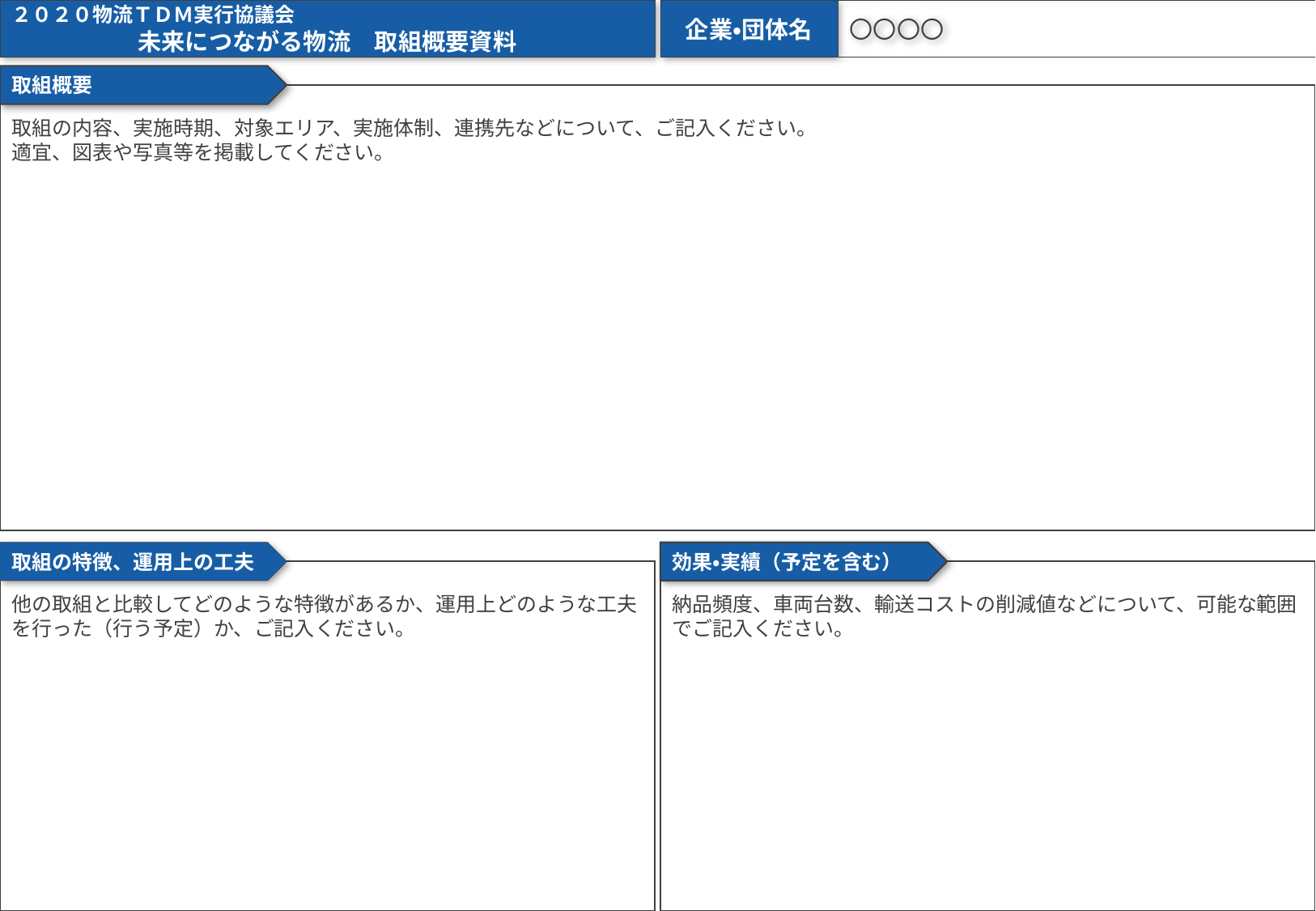

〇〇〇〇
２０２０物流ＴＤＭ実行協議会
未来につながる物流　取組概要資料
企業・団体名
取組概要

取組の内容、実施時期、対象エリア、実施体制、連携先などについて、ご記入ください。
適宜、図表や写真等を掲載してください。

取組の特徴、運用上の工夫
効果・実績（予定を含む）

他の取組と比較してどのような特徴があるか、運用上どのような工夫を行った（行う予定）か、ご記入ください。

納品頻度、車両台数、輸送コストの削減値などについて、可能な範囲でご記入ください。